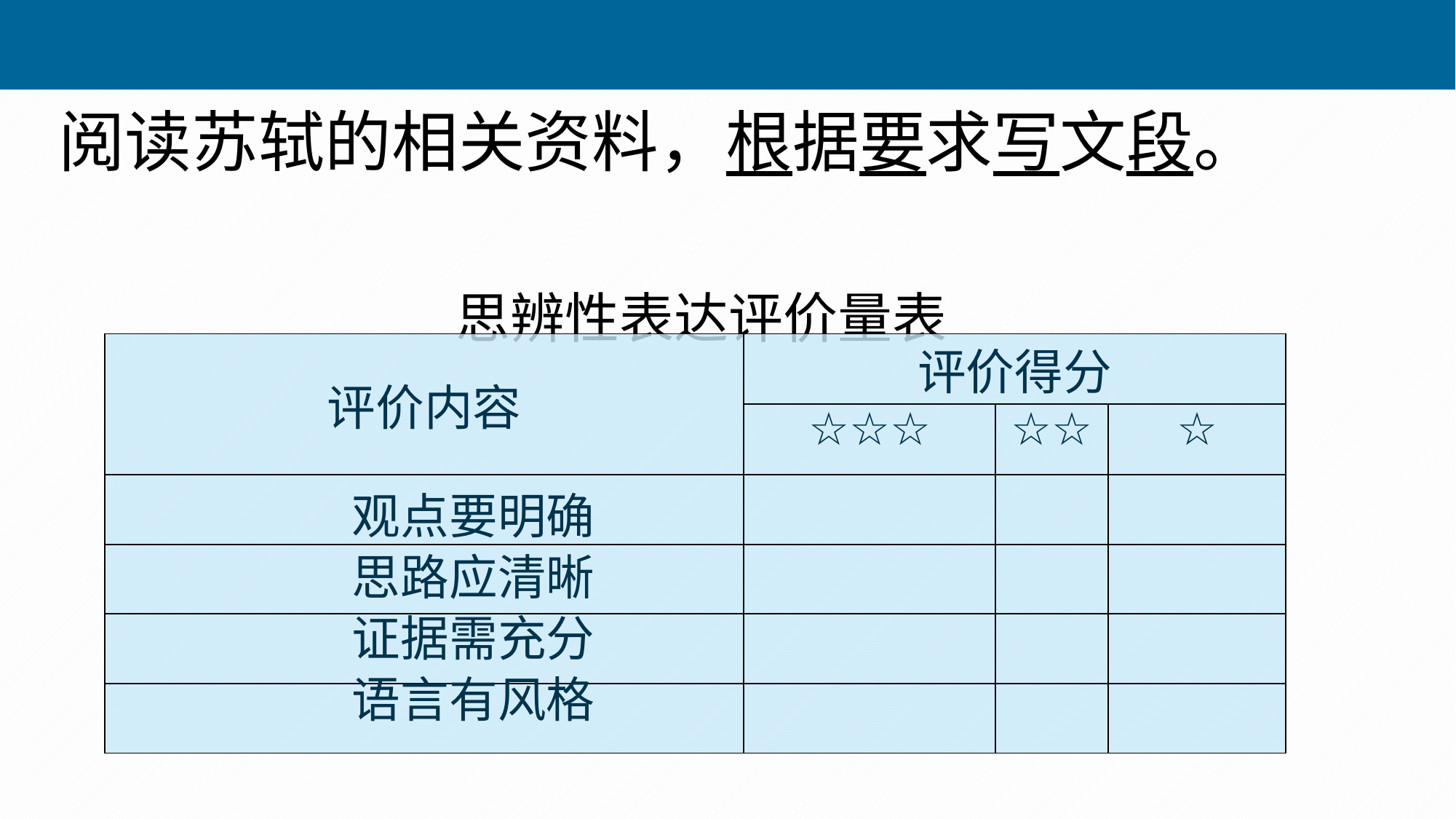

阅读苏轼的相关资料，根据要求写文段。

思辨性表达评价量表
| 评价内容 | 评价得分 |  |  |
| --- | --- | --- | --- |
|  | ☆☆☆ | ☆☆ | ☆ |
|  |  |  |  |
|  |  |  |  |
|  |  |  |  |
|  |  |  |  |
观点要明确
思路应清晰
证据需充分
语言有风格